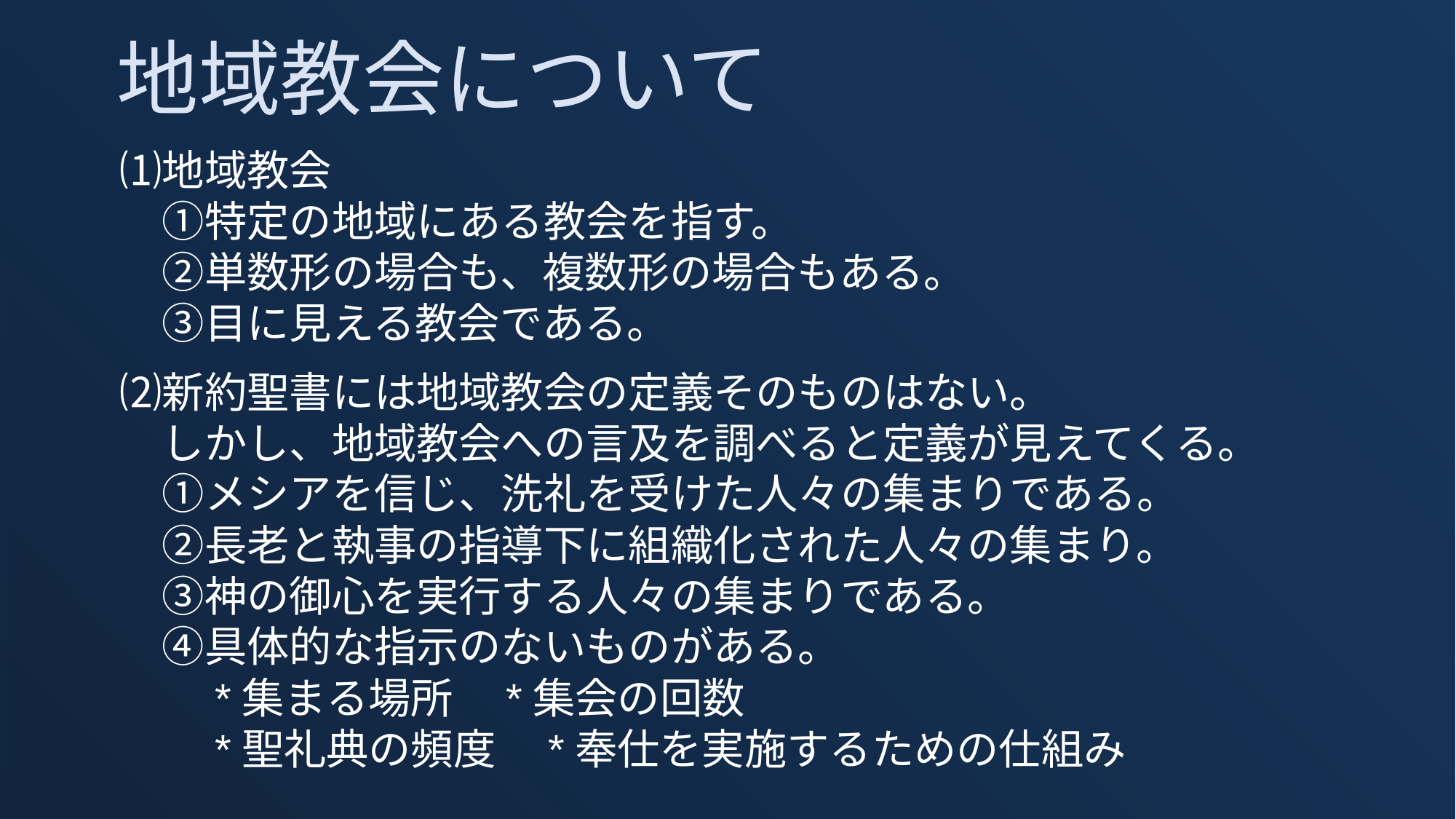

地域教会について

　　⑴地域教会
　　　➀特定の地域にある教会を指す。
　　　②単数形の場合も、複数形の場合もある。
　　　③目に見える教会である。

　　⑵新約聖書には地域教会の定義そのものはない。
　　　しかし、地域教会への言及を調べると定義が見えてくる。
　　　➀メシアを信じ、洗礼を受けた人々の集まりである。
　　　②長老と執事の指導下に組織化された人々の集まり。
　　　③神の御心を実行する人々の集まりである。
　　　④具体的な指示のないものがある。
　　　　*集まる場所　*集会の回数
　　　　*聖礼典の頻度　*奉仕を実施するための仕組み